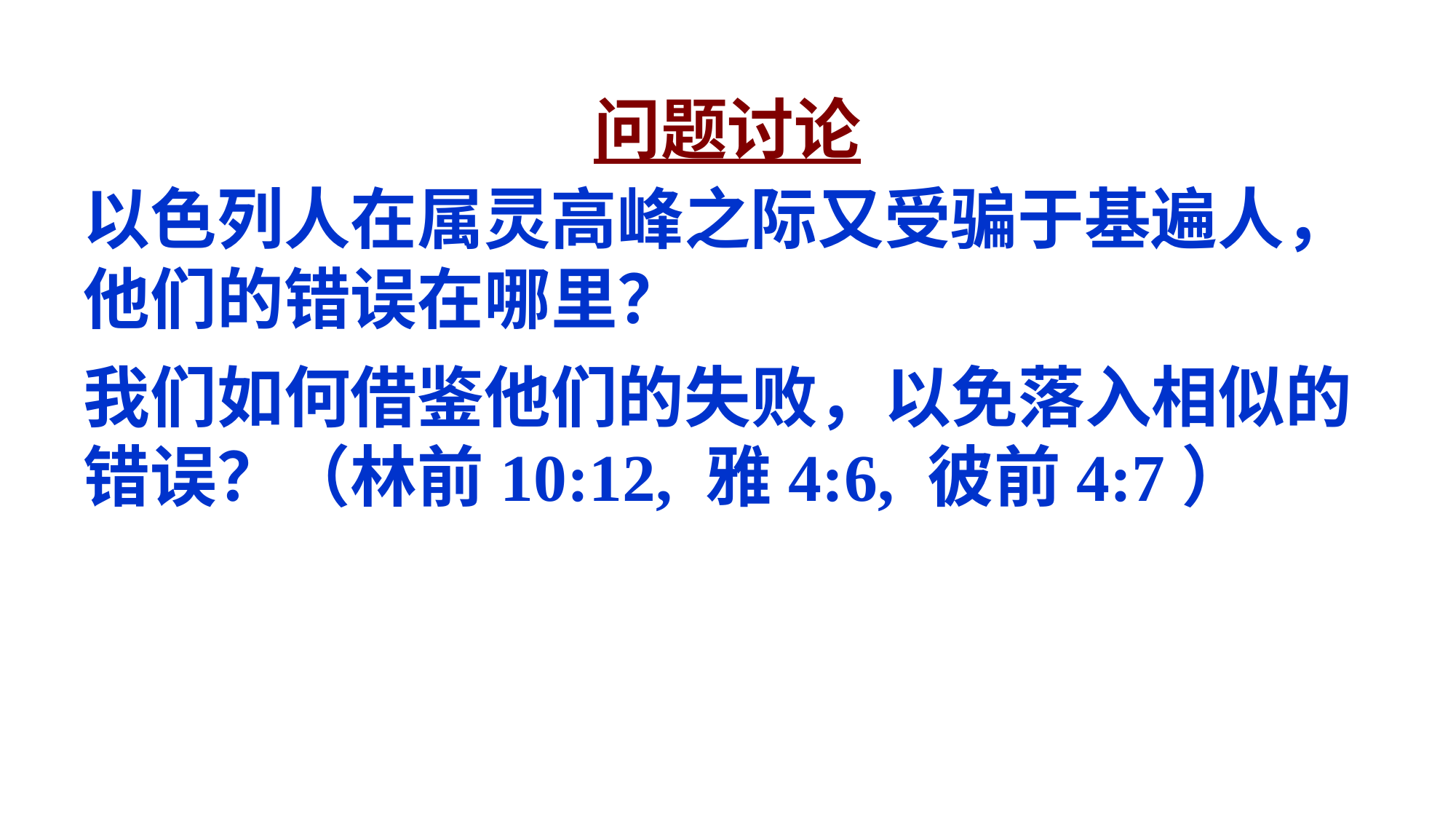

问题讨论
以色列人在属灵高峰之际又受骗于基遍人，他们的错误在哪里？
我们如何借鉴他们的失败，以免落入相似的错误？（林前10:12, 雅4:6, 彼前4:7）